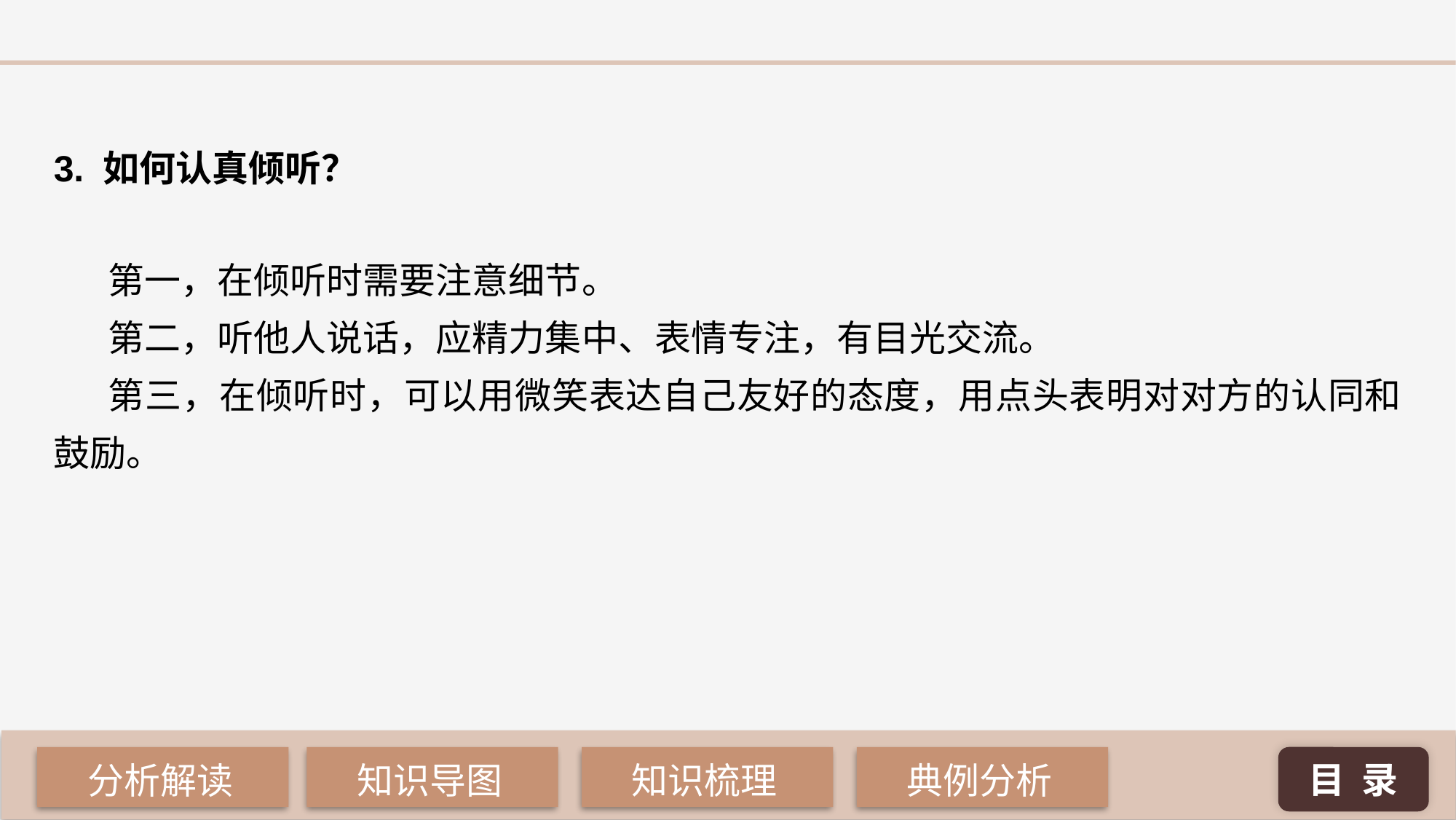

3. 如何认真倾听？
第一，在倾听时需要注意细节。
第二，听他人说话，应精力集中、表情专注，有目光交流。
第三，在倾听时，可以用微笑表达自己友好的态度，用点头表明对对方的认同和鼓励。